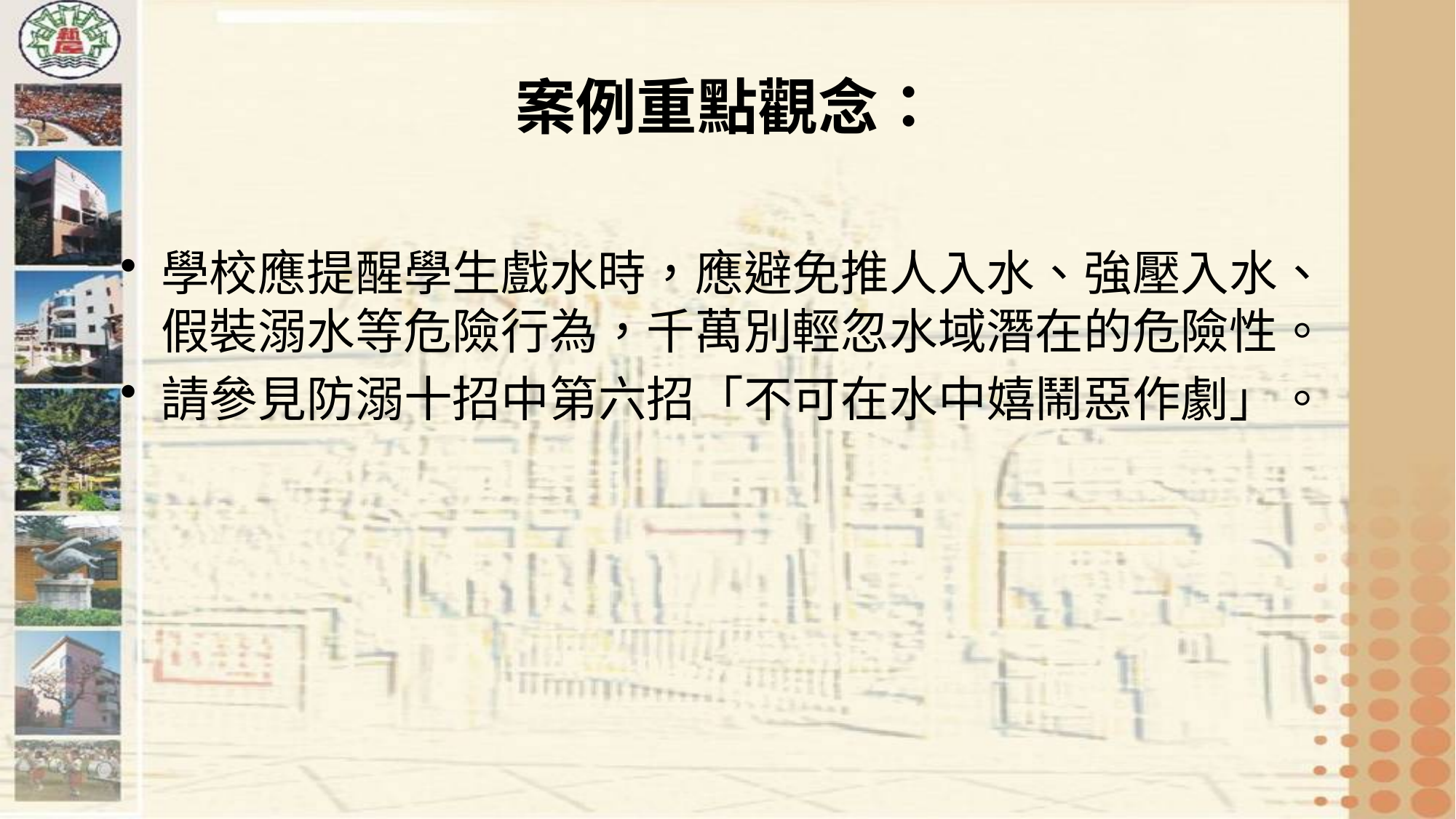

# 案例重點觀念：
學校應提醒學生戲水時，應避免推人入水、強壓入水、假裝溺水等危險行為，千萬別輕忽水域潛在的危險性。
請參見防溺十招中第六招「不可在水中嬉鬧惡作劇」。